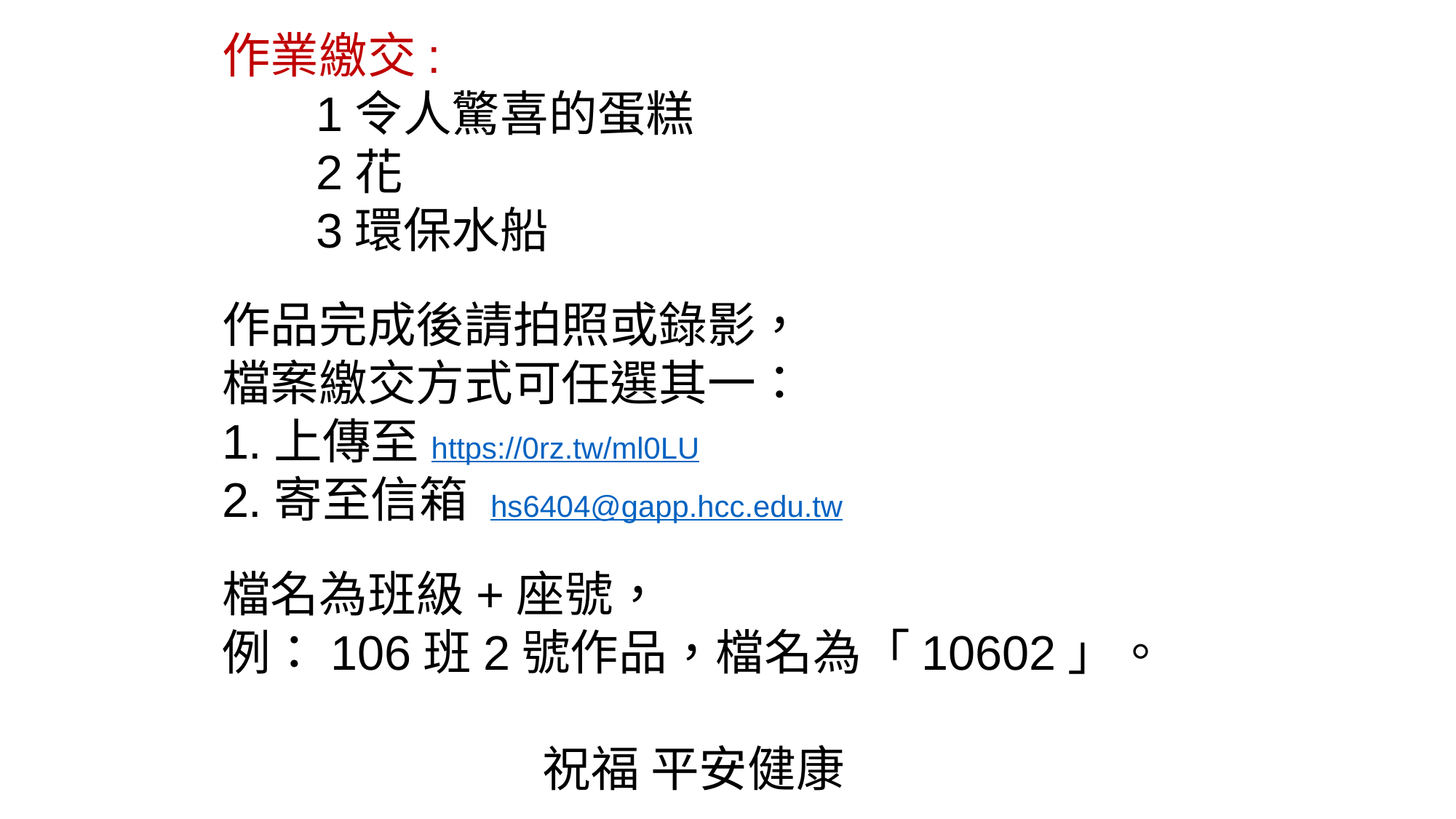

作業繳交:
       1令人驚喜的蛋糕
       2花
       3環保水船

作品完成後請拍照或錄影，
檔案繳交方式可任選其一：
1.上傳至https://0rz.tw/ml0LU
2.寄至信箱 hs6404@gapp.hcc.edu.tw

檔名為班級+座號，
例：106班2號作品，檔名為「10602」。

祝福 平安健康